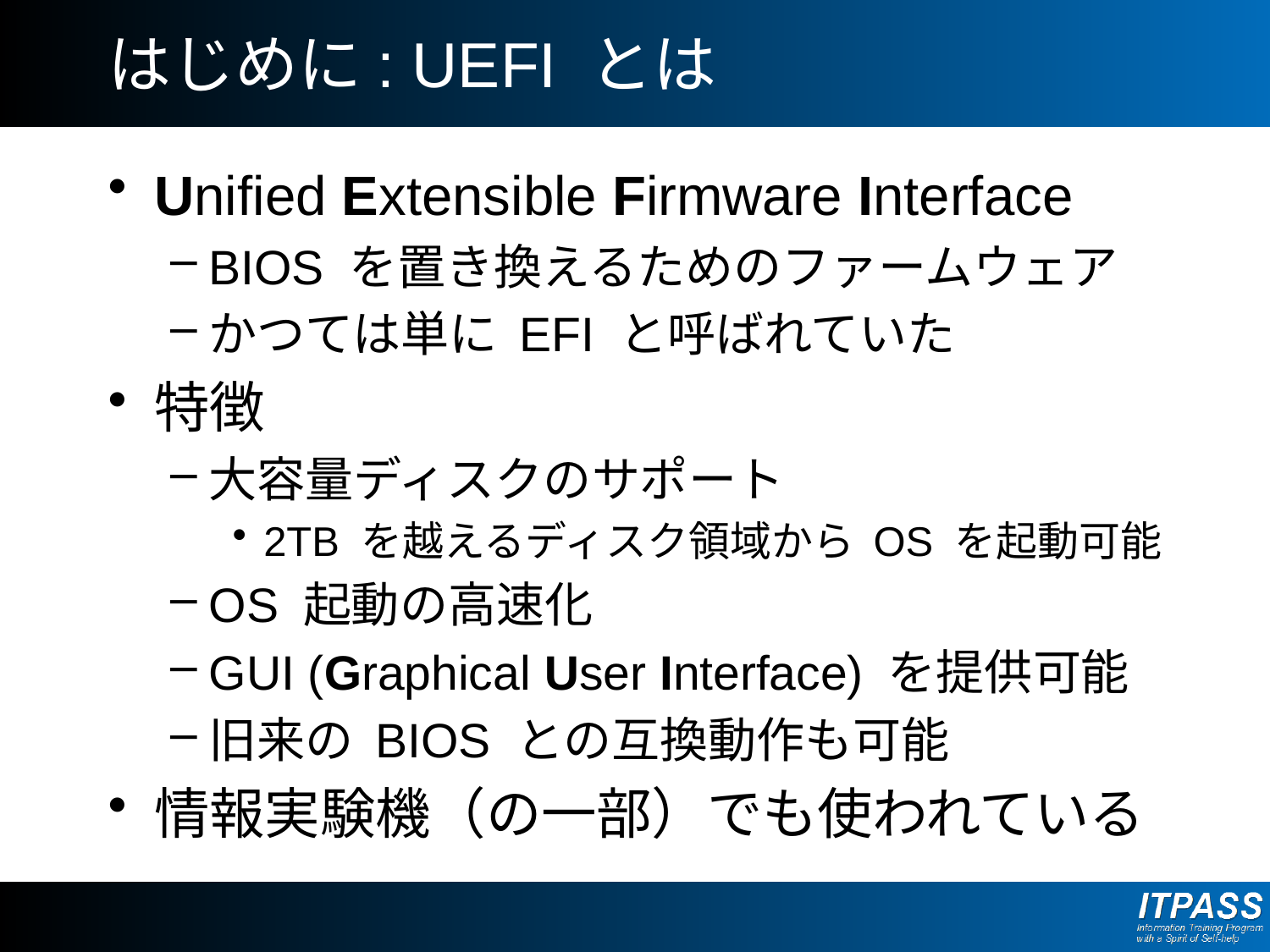

# はじめに: UEFI とは
Unified Extensible Firmware Interface
BIOS を置き換えるためのファームウェア
かつては単に EFI と呼ばれていた
特徴
大容量ディスクのサポート
2TB を越えるディスク領域から OS を起動可能
OS 起動の高速化
GUI (Graphical User Interface) を提供可能
旧来の BIOS との互換動作も可能
情報実験機（の一部）でも使われている